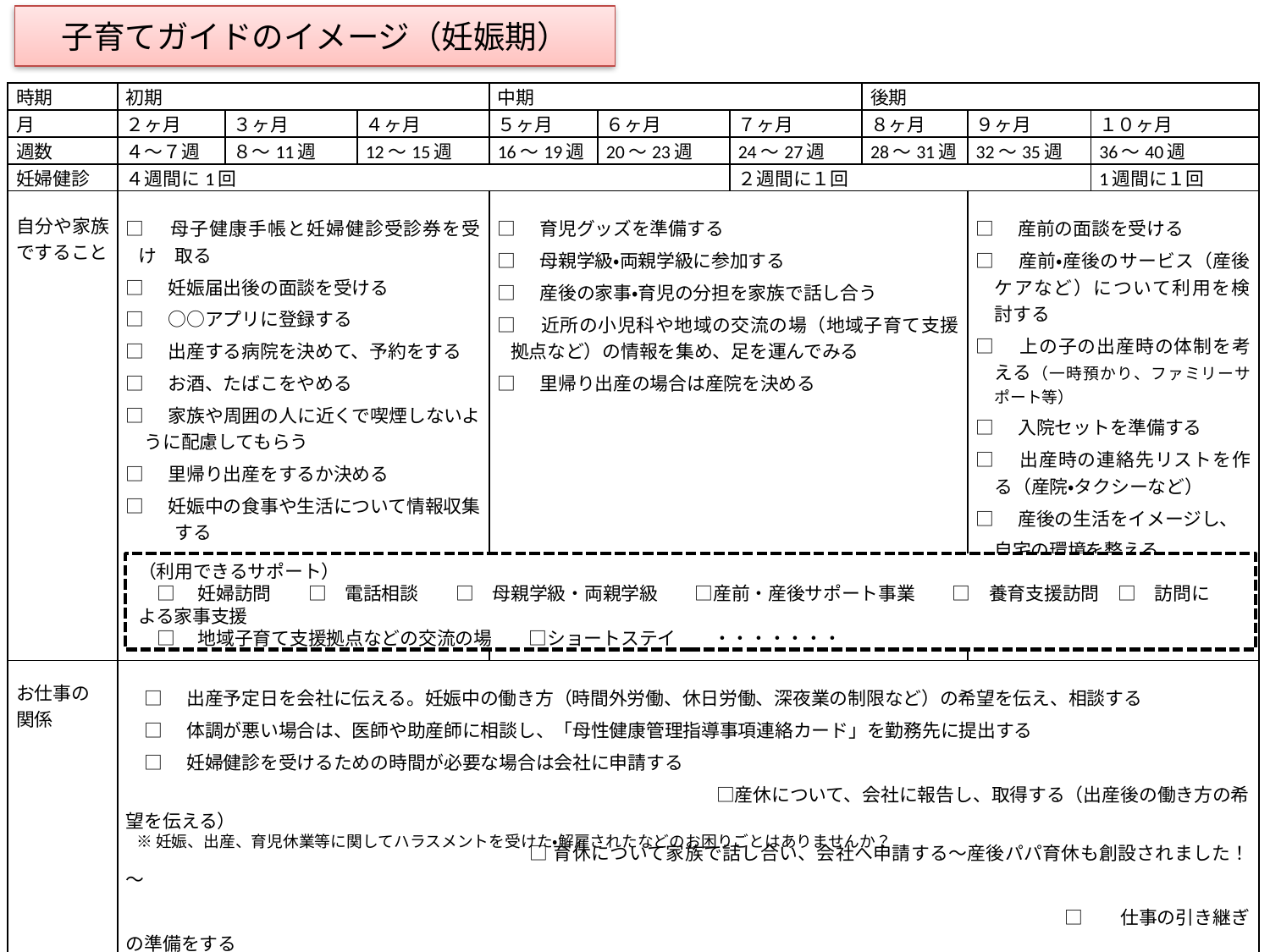

子育てガイドのイメージ（妊娠期）
| 時期 | 初期 |  |  | 中期 |  |  | 後期 |  |  |
| --- | --- | --- | --- | --- | --- | --- | --- | --- | --- |
| 月 | ２ヶ月 | ３ヶ月 | ４ヶ月 | ５ヶ月 | ６ヶ月 | ７ヶ月 | ８ヶ月 | ９ヶ月 | １０ヶ月 |
| 週数 | ４～７週 | ８～11週 | 12～15週 | 16～19週 | 20～23週 | 24～27週 | 28～31週 | 32～35週 | 36～40週 |
| 妊婦健診 | ４週間に1回 |  |  |  |  | ２週間に１回 |  |  | 1週間に１回 |
| 自分や家族ですること | □　母子健康手帳と妊婦健診受診券を受け　取る □　妊娠届出後の面談を受ける □　○○アプリに登録する □　出産する病院を決めて、予約をする □　お酒、たばこをやめる □　家族や周囲の人に近くで喫煙しないように配慮してもらう  □　里帰り出産をするか決める □　妊娠中の食事や生活について情報収集　　する |  |  | □　育児グッズを準備する □　母親学級・両親学級に参加する □　産後の家事・育児の分担を家族で話し合う □　近所の小児科や地域の交流の場（地域子育て支援拠点など）の情報を集め、足を運んでみる □　里帰り出産の場合は産院を決める |  |  |  | □　産前の面談を受ける □　産前・産後のサービス（産後ケアなど）について利用を検討する □　上の子の出産時の体制を考える（一時預かり、ファミリーサポート等） □　入院セットを準備する □　出産時の連絡先リストを作る（産院・タクシーなど） □　産後の生活をイメージし、 　自宅の環境を整える |  |
| お仕事の 関係 | □　出産予定日を会社に伝える。妊娠中の働き方（時間外労働、休日労働、深夜業の制限など）の希望を伝え、相談する □　体調が悪い場合は、医師や助産師に相談し、「母性健康管理指導事項連絡カード」を勤務先に提出する □　妊婦健診を受けるための時間が必要な場合は会社に申請する 　　　　　　　　　　　　　　　　　　　　　　　　　　　　　　　□産休について、会社に報告し、取得する（出産後の働き方の希望を伝える）　 □育休について家族で話し合い、会社へ申請する～産後パパ育休も創設されました！～　　　　　　　　　　　　　　　　　　　　　　　　　 　　　　　　　　　　　　　　　　　　　　　　　　　　　　　　　□　　仕事の引き継ぎの準備をする |  |  |  |  |  |  |  |  |

（利用できるサポート）
□　妊婦訪問　　□　電話相談　　□　母親学級・両親学級　　□産前・産後サポート事業　　□　養育支援訪問　□　訪問による家事支援
□　地域子育て支援拠点などの交流の場　　□ショートステイ　　・・・・・・・

※妊娠、出産、育児休業等に関してハラスメントを受けた・解雇されたなどのお困りごとはありませんか？